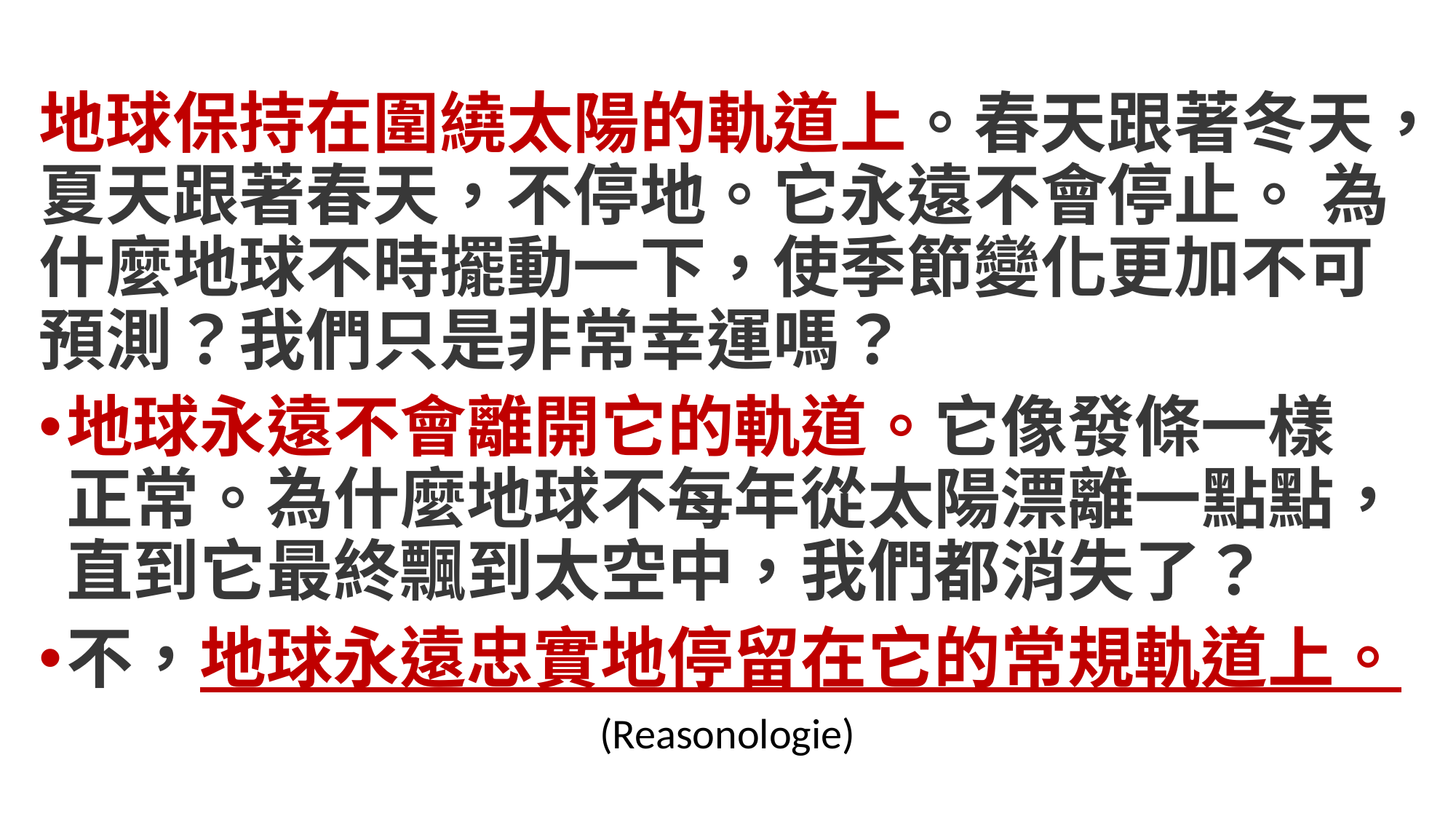

#
地球保持在圍繞太陽的軌道上。春天跟著冬天，夏天跟著春天，不停地。它永遠不會停止。 為什麼地球不時擺動一下，使季節變化更加不可預測？我們只是非常幸運嗎？
地球永遠不會離開它的軌道。它像發條一樣 正常。為什麼地球不每年從太陽漂離一點點，直到它最終飄到太空中，我們都消失了？
不，地球永遠忠實地停留在它的常規軌道上。
(Reasonologie)